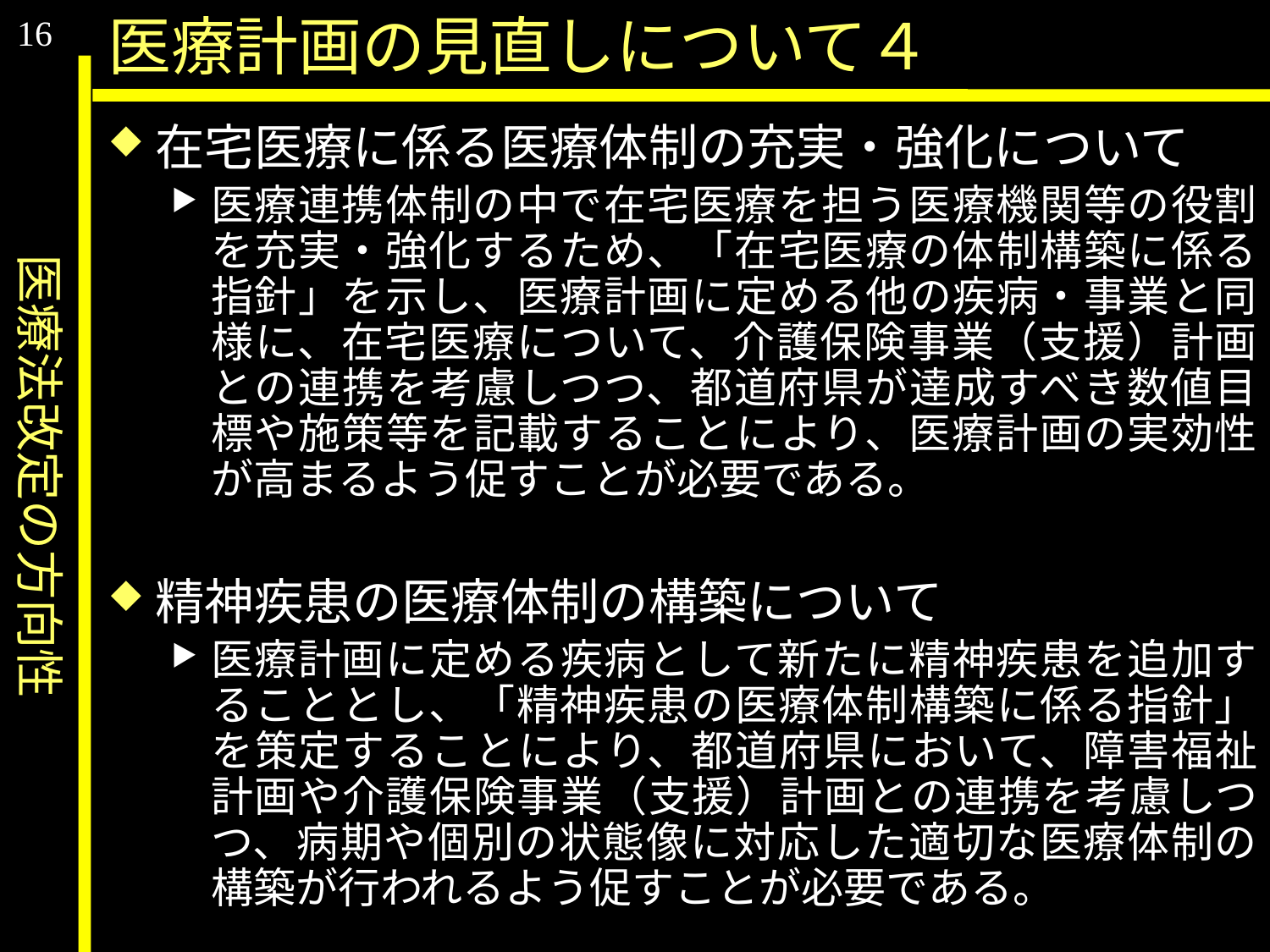

医療法改定の方向性
16
医療計画の見直しについて４

在宅医療に係る医療体制の充実・強化について
医療連携体制の中で在宅医療を担う医療機関等の役割を充実・強化するため、「在宅医療の体制構築に係る指針」を示し、医療計画に定める他の疾病・事業と同様に、在宅医療について、介護保険事業（支援）計画との連携を考慮しつつ、都道府県が達成すべき数値目標や施策等を記載することにより、医療計画の実効性が高まるよう促すことが必要である。

精神疾患の医療体制の構築について
医療計画に定める疾病として新たに精神疾患を追加することとし、「精神疾患の医療体制構築に係る指針」を策定することにより、都道府県において、障害福祉計画や介護保険事業（支援）計画との連携を考慮しつつ、病期や個別の状態像に対応した適切な医療体制の構築が行われるよう促すことが必要である。